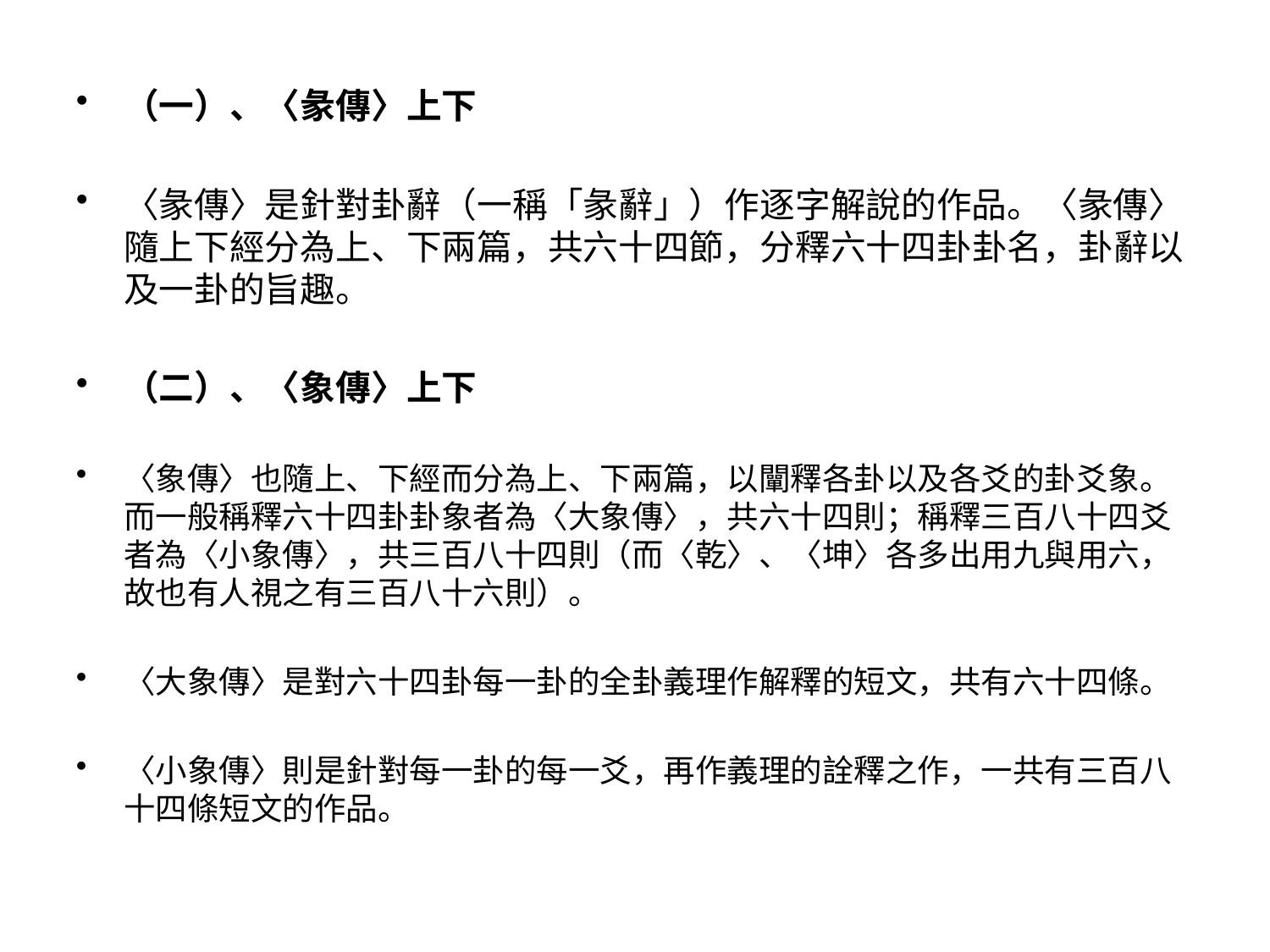

（一）、〈彖傳〉上下

〈彖傳〉是針對卦辭（一稱「彖辭」）作逐字解說的作品。〈彖傳〉隨上下經分為上、下兩篇，共六十四節，分釋六十四卦卦名，卦辭以及一卦的旨趣。

（二）、〈象傳〉上下

〈象傳〉也隨上、下經而分為上、下兩篇，以闡釋各卦以及各爻的卦爻象。而一般稱釋六十四卦卦象者為〈大象傳〉，共六十四則；稱釋三百八十四爻者為〈小象傳〉，共三百八十四則（而〈乾〉、〈坤〉各多出用九與用六，故也有人視之有三百八十六則）。

〈大象傳〉是對六十四卦每一卦的全卦義理作解釋的短文，共有六十四條。

〈小象傳〉則是針對每一卦的每一爻，再作義理的詮釋之作，一共有三百八十四條短文的作品。